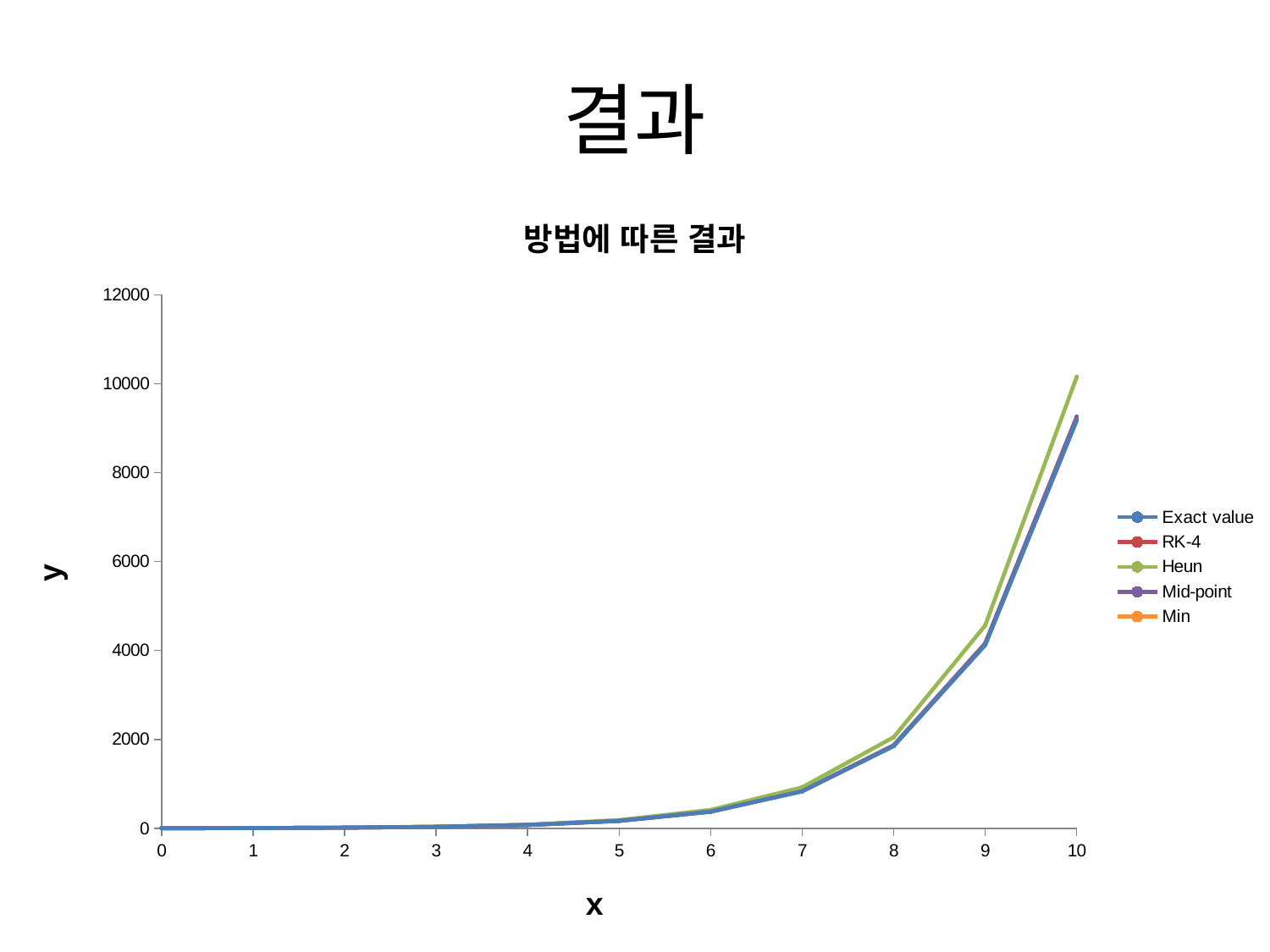

# 결과

### Chart: 방법에 따른 결과

| Category |  |  |  |  |  |
|---|---|---|---|---|---|